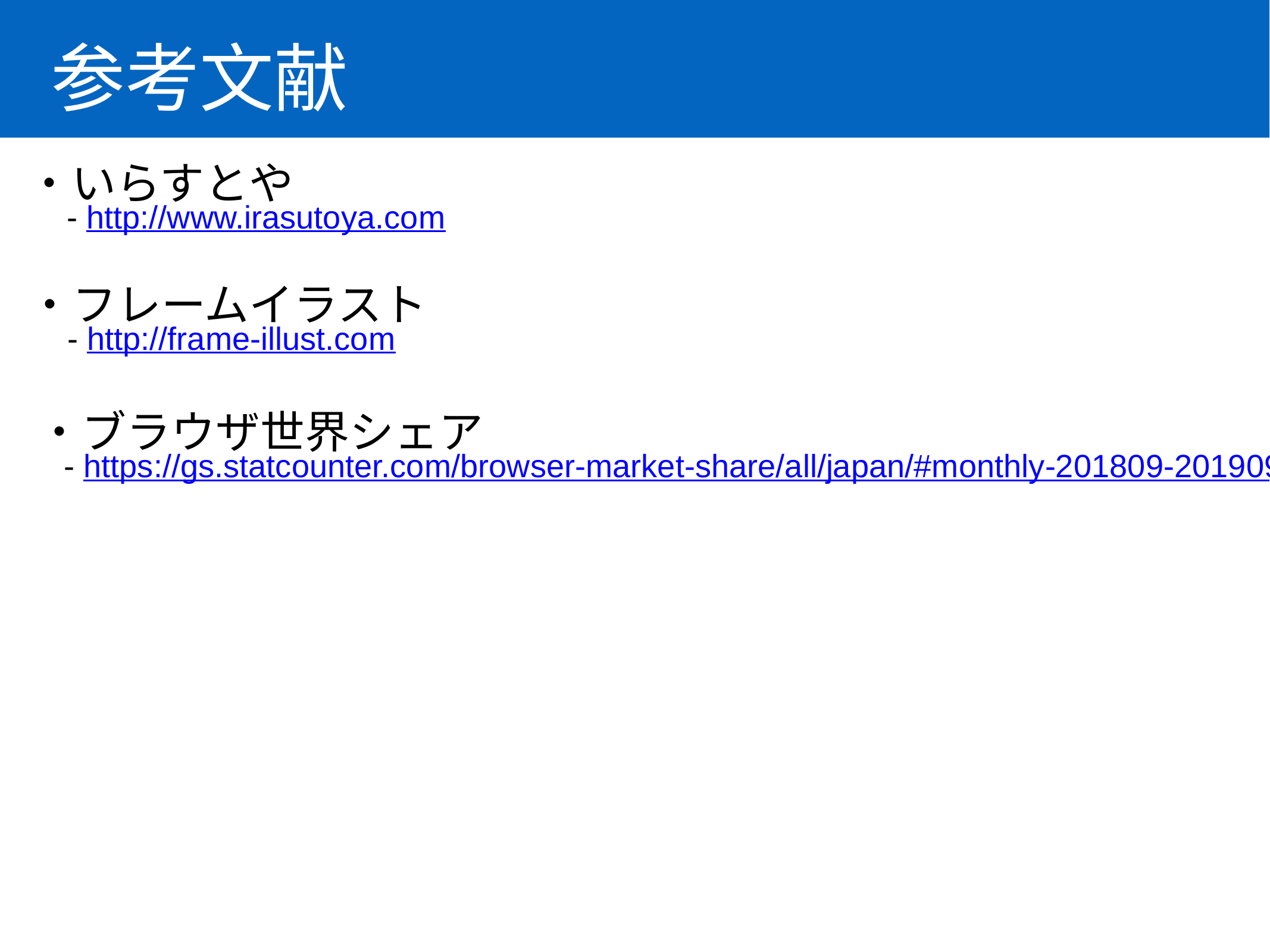

参考文献

・いらすとや
　- http://www.irasutoya.com
・フレームイラスト
　- http://frame-illust.com
 ・ブラウザ世界シェア
　 - https://gs.statcounter.com/browser-market-share/all/japan/#monthly-201809-201909-bar